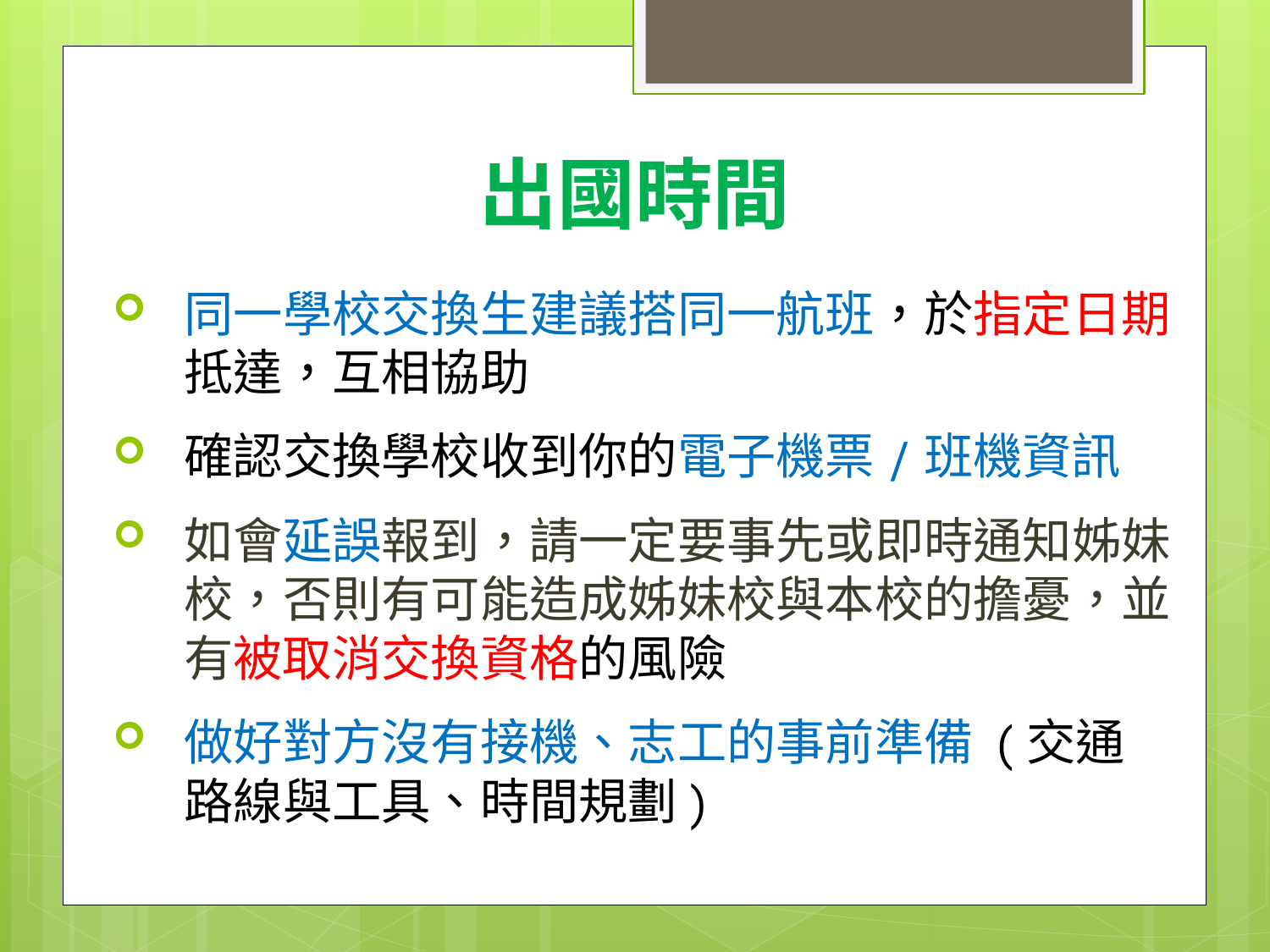

# 出國時間
同一學校交換生建議搭同一航班，於指定日期抵達，互相協助

確認交換學校收到你的電子機票/班機資訊

如會延誤報到，請一定要事先或即時通知姊妹校，否則有可能造成姊妹校與本校的擔憂，並有被取消交換資格的風險

做好對方沒有接機、志工的事前準備 (交通路線與工具、時間規劃)